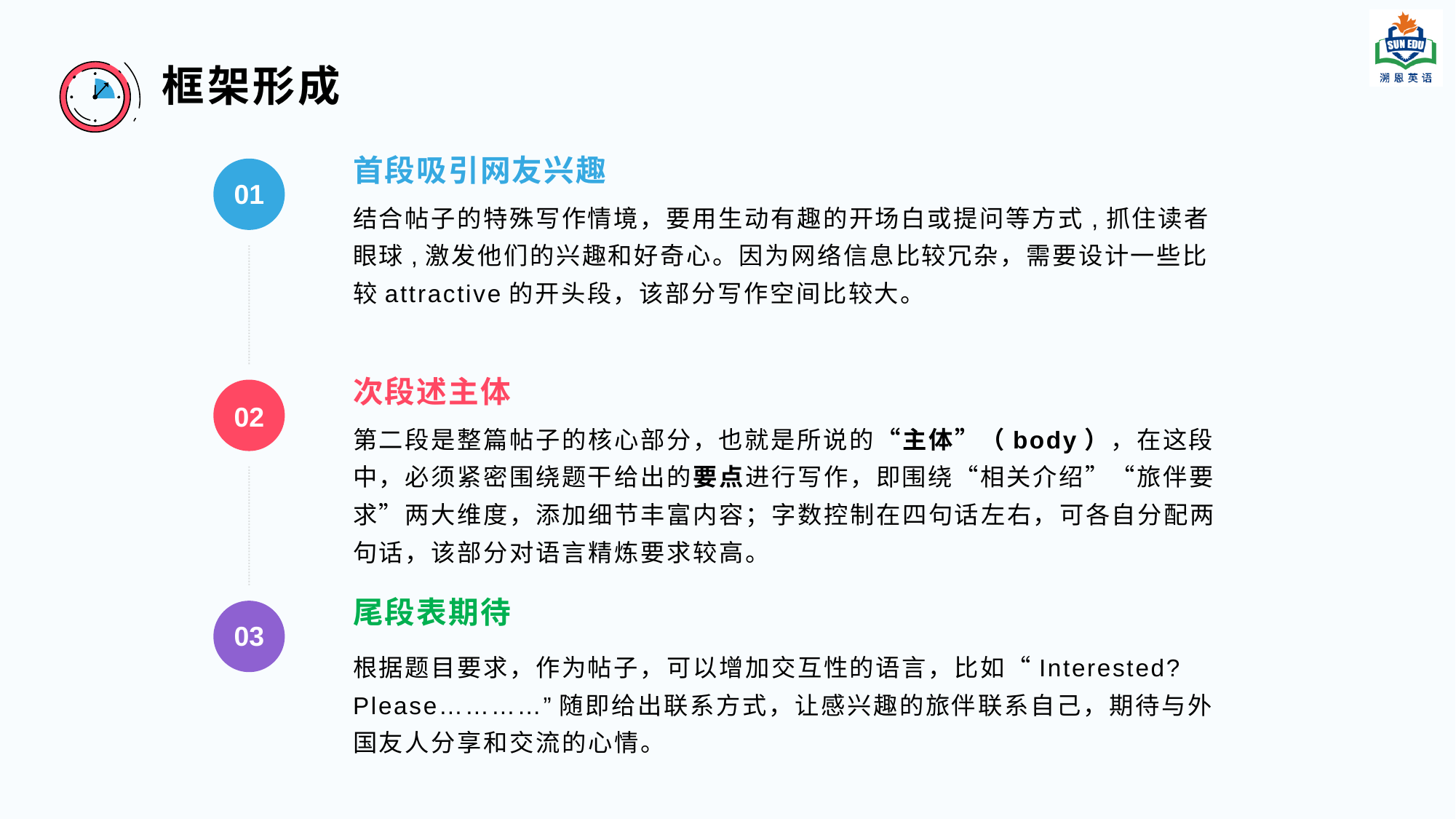

框架形成
首段吸引网友兴趣

01
结合帖子的特殊写作情境，要用生动有趣的开场白或提问等方式,抓住读者眼球,激发他们的兴趣和好奇心。因为网络信息比较冗杂，需要设计一些比较attractive的开头段，该部分写作空间比较大。
次段述主体

02
第二段是整篇帖子的核心部分，也就是所说的“主体”（body），在这段中，必须紧密围绕题干给出的要点进行写作，即围绕“相关介绍”“旅伴要求”两大维度，添加细节丰富内容；字数控制在四句话左右，可各自分配两句话，该部分对语言精炼要求较高。
尾段表期待

03
根据题目要求，作为帖子，可以增加交互性的语言，比如“Interested? Please…………”随即给出联系方式，让感兴趣的旅伴联系自己，期待与外国友人分享和交流的心情。